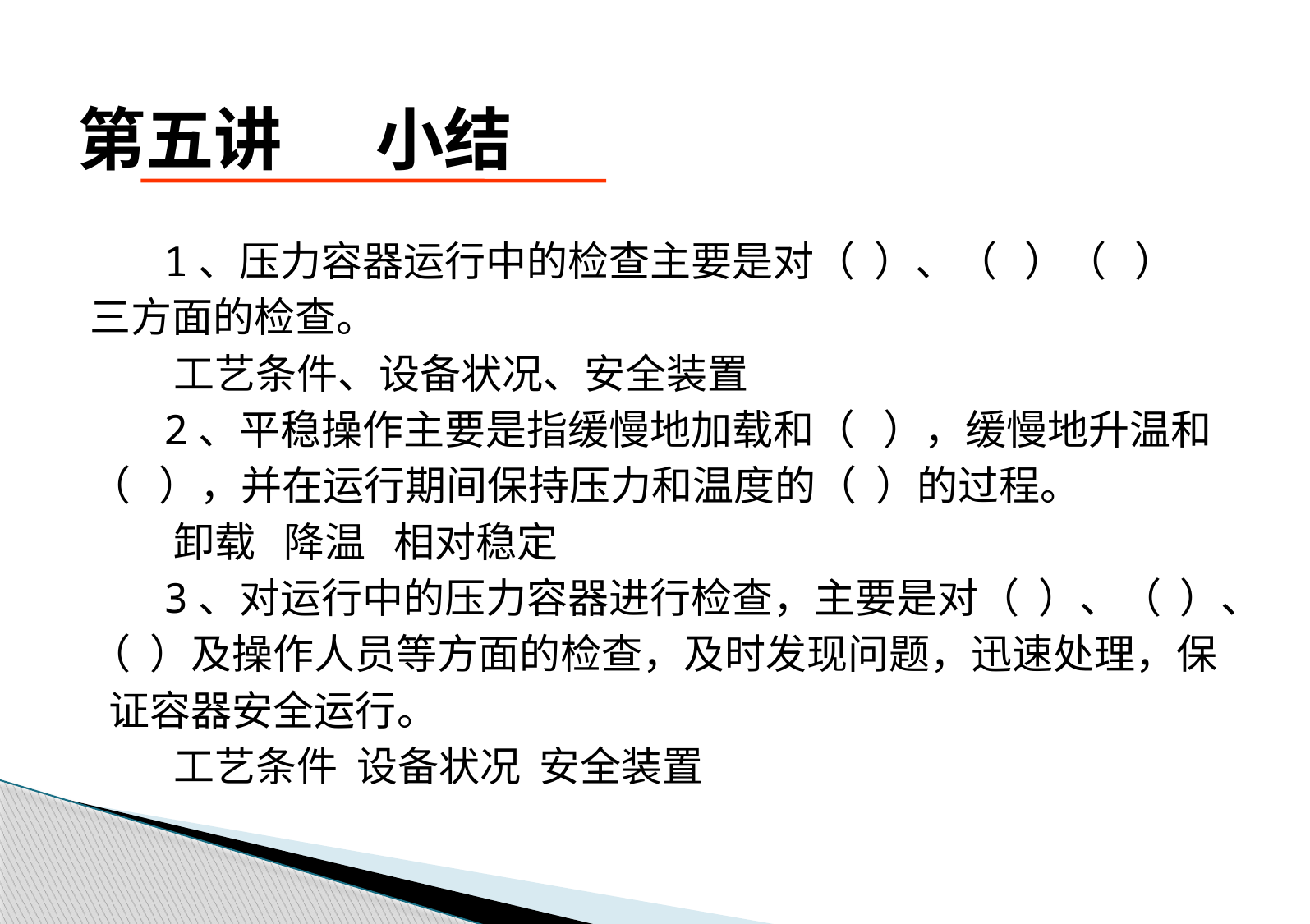

# 第五讲      小结

   1、压力容器运行中的检查主要是对（  ）、（   ）（   ）
三方面的检查。
        工艺条件、设备状况、安全装置
   2、平稳操作主要是指缓慢地加载和（   ），缓慢地升温和
（   ），并在运行期间保持压力和温度的（  ）的过程。
        卸载   降温   相对稳定
   3、对运行中的压力容器进行检查，主要是对（  ）、（  ）、
（  ）及操作人员等方面的检查，及时发现问题，迅速处理，保
 证容器安全运行。
        工艺条件  设备状况  安全装置